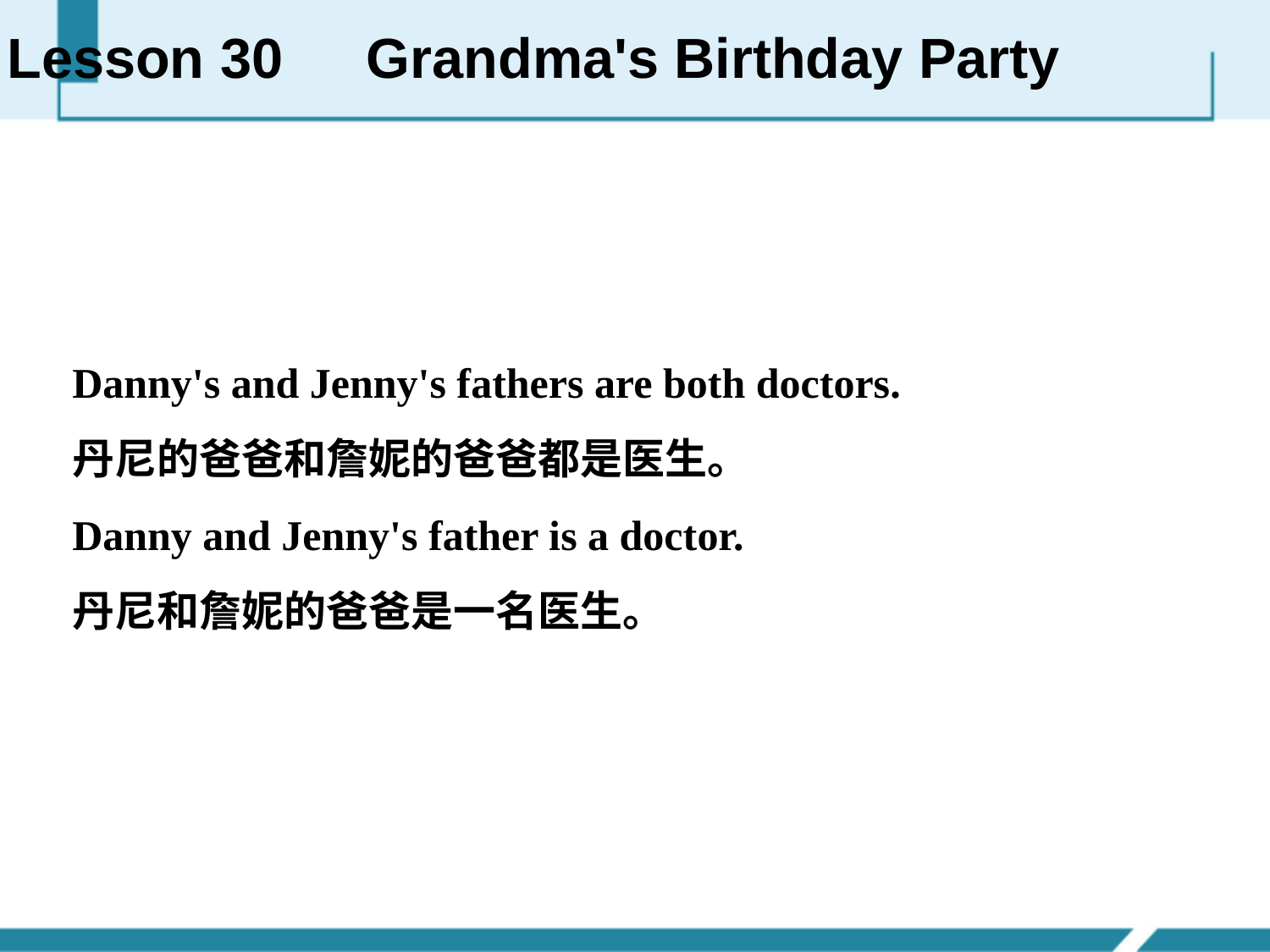

Lesson 30　Grandma's Birthday Party
Danny's and Jenny's fathers are both doctors.
丹尼的爸爸和詹妮的爸爸都是医生。
Danny and Jenny's father is a doctor.
丹尼和詹妮的爸爸是一名医生。